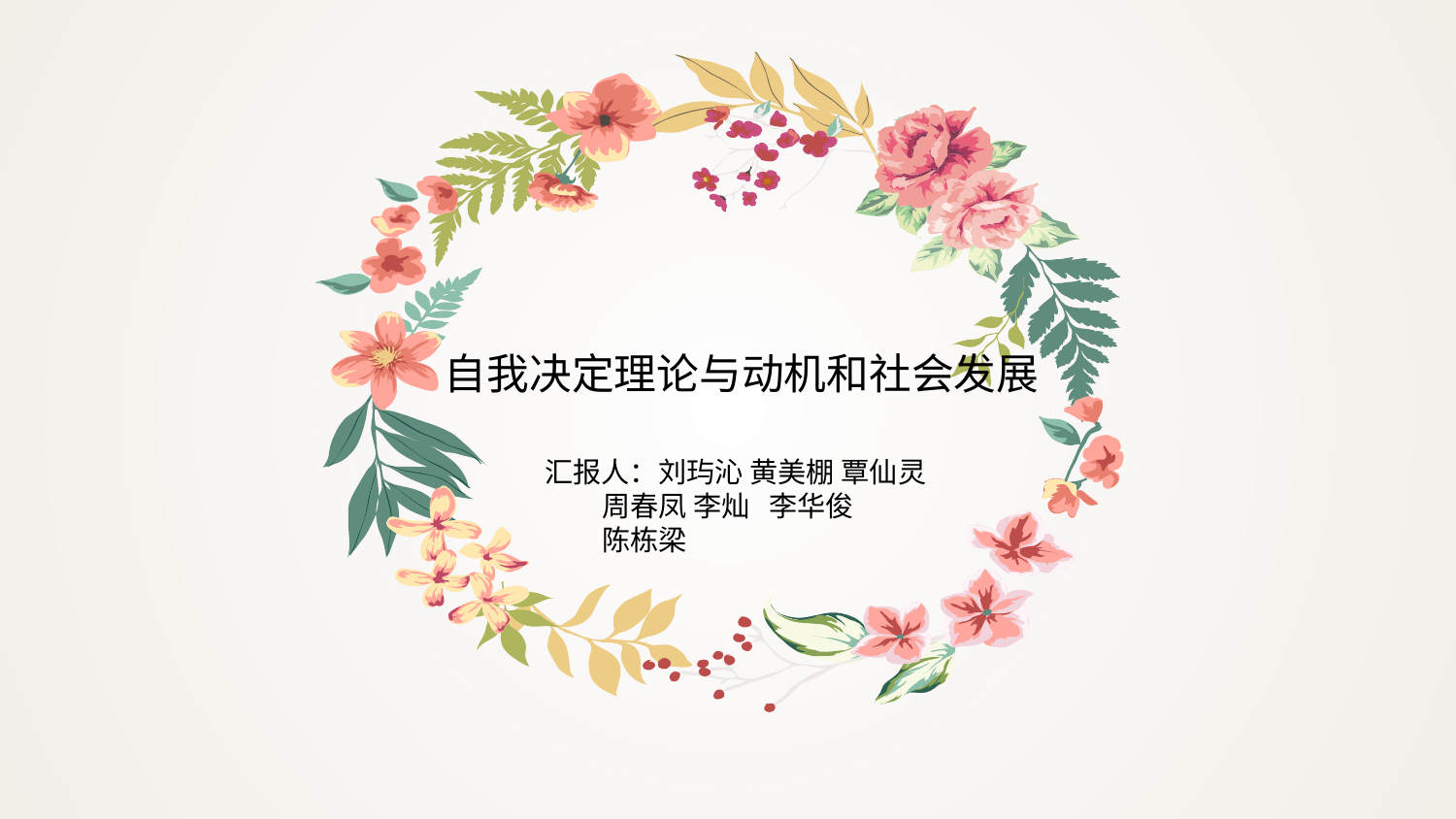

自我决定理论与动机和社会发展

汇报人：刘玙沁 黄美棚 覃仙灵
        周春凤 李灿   李华俊
        陈栋梁